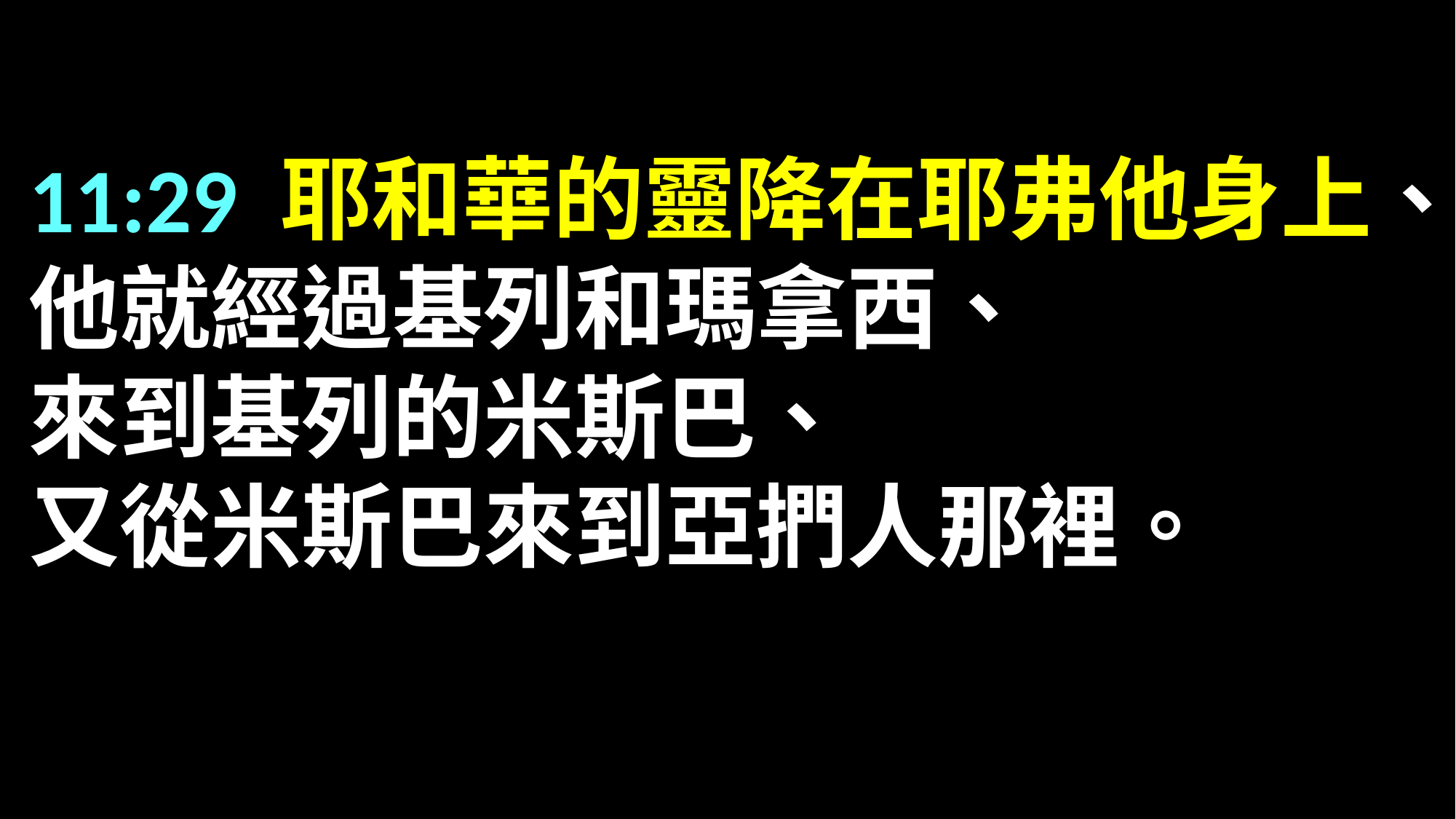

11:29 耶和華的靈降在耶弗他身上、
他就經過基列和瑪拿西、
來到基列的米斯巴、
又從米斯巴來到亞捫人那裡。